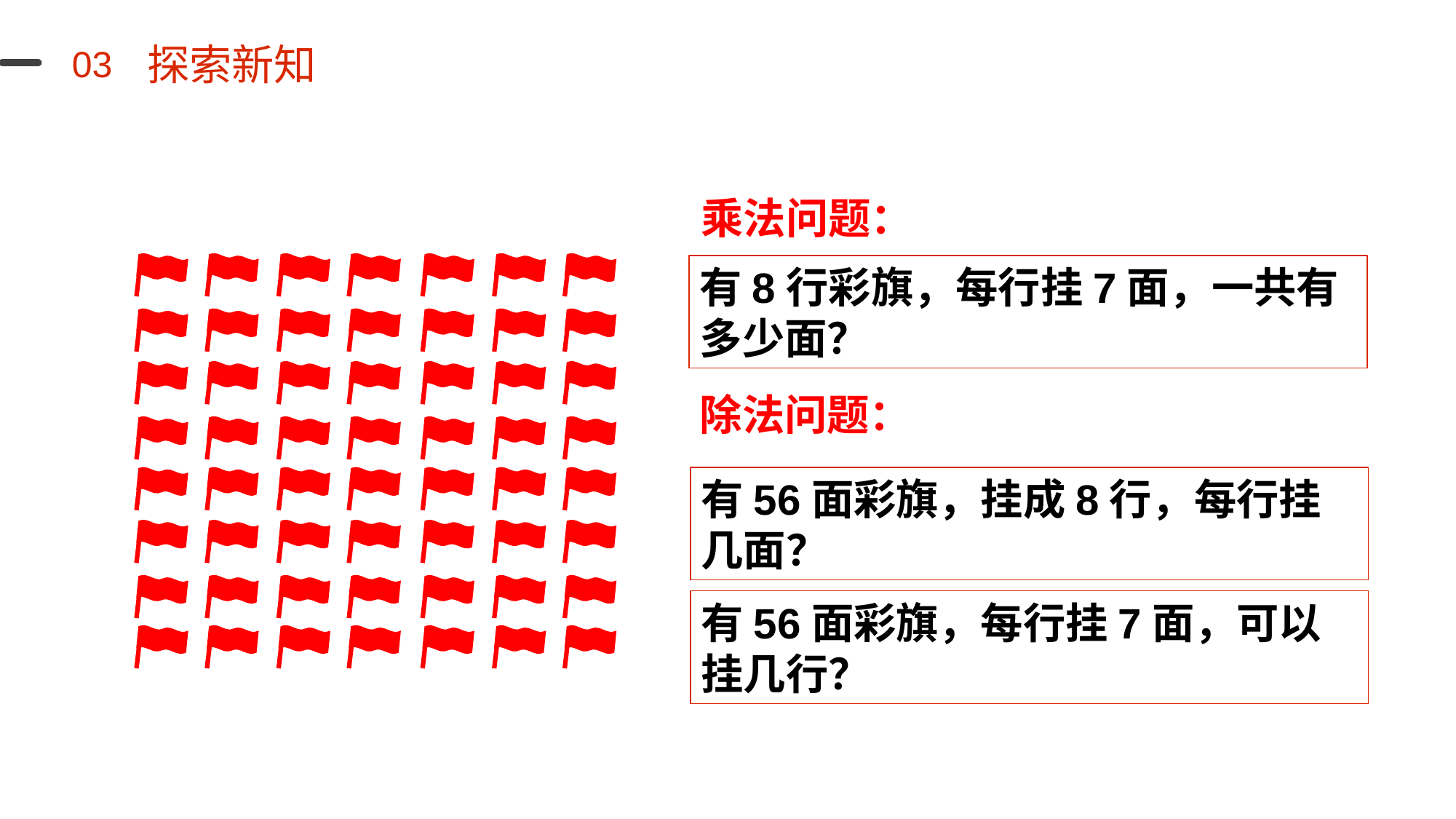

探索新知
03
乘法问题：

有8行彩旗，每行挂7面，一共有多少面？
除法问题：
有56面彩旗，挂成8行，每行挂几面？
有56面彩旗，每行挂7面，可以挂几行？